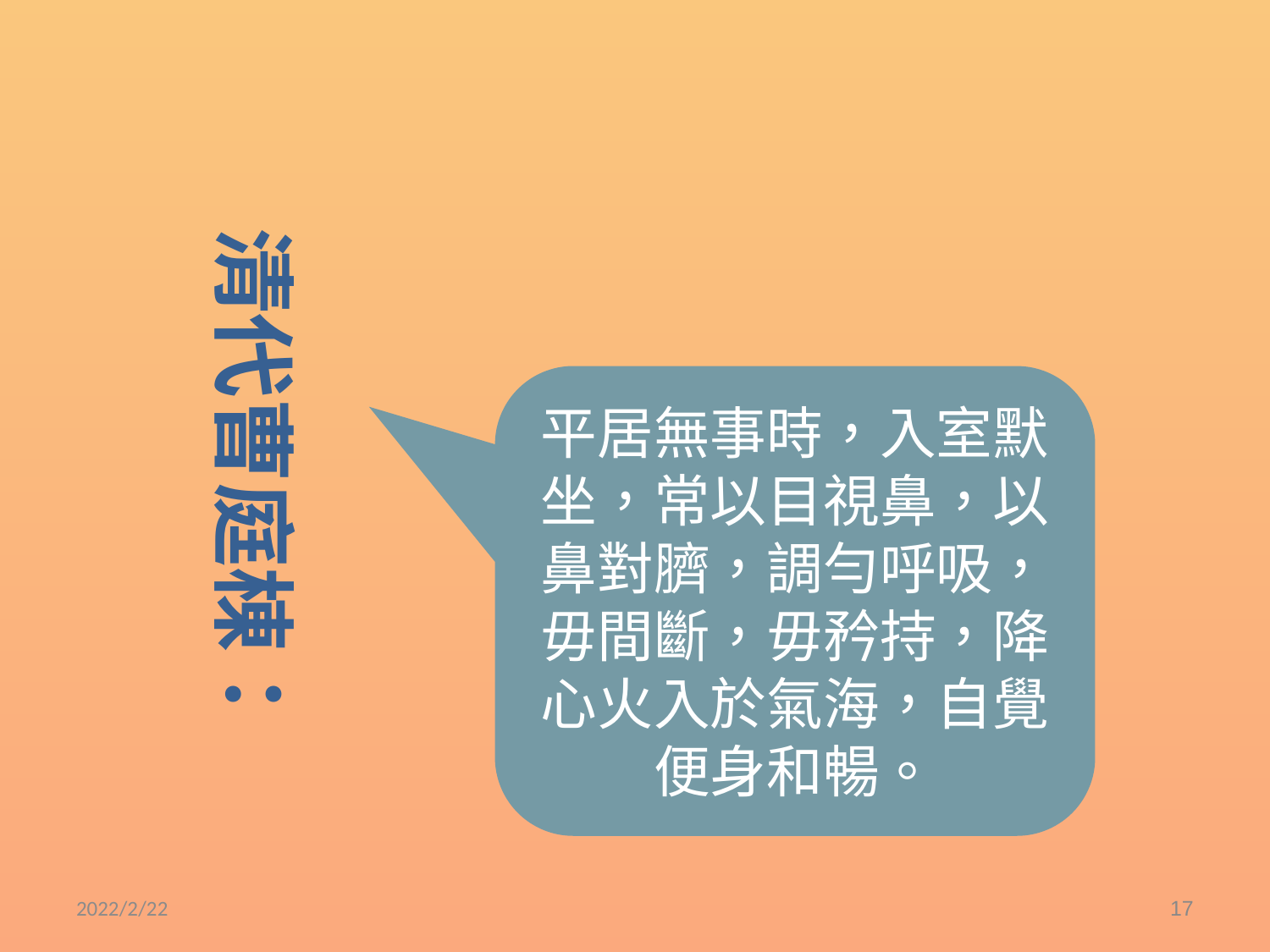

清代曹庭棟：
平居無事時，入室默坐，常以目視鼻，以鼻對臍，調勻呼吸，毋間斷，毋矜持，降心火入於氣海，自覺便身和暢。
2022/2/22
17